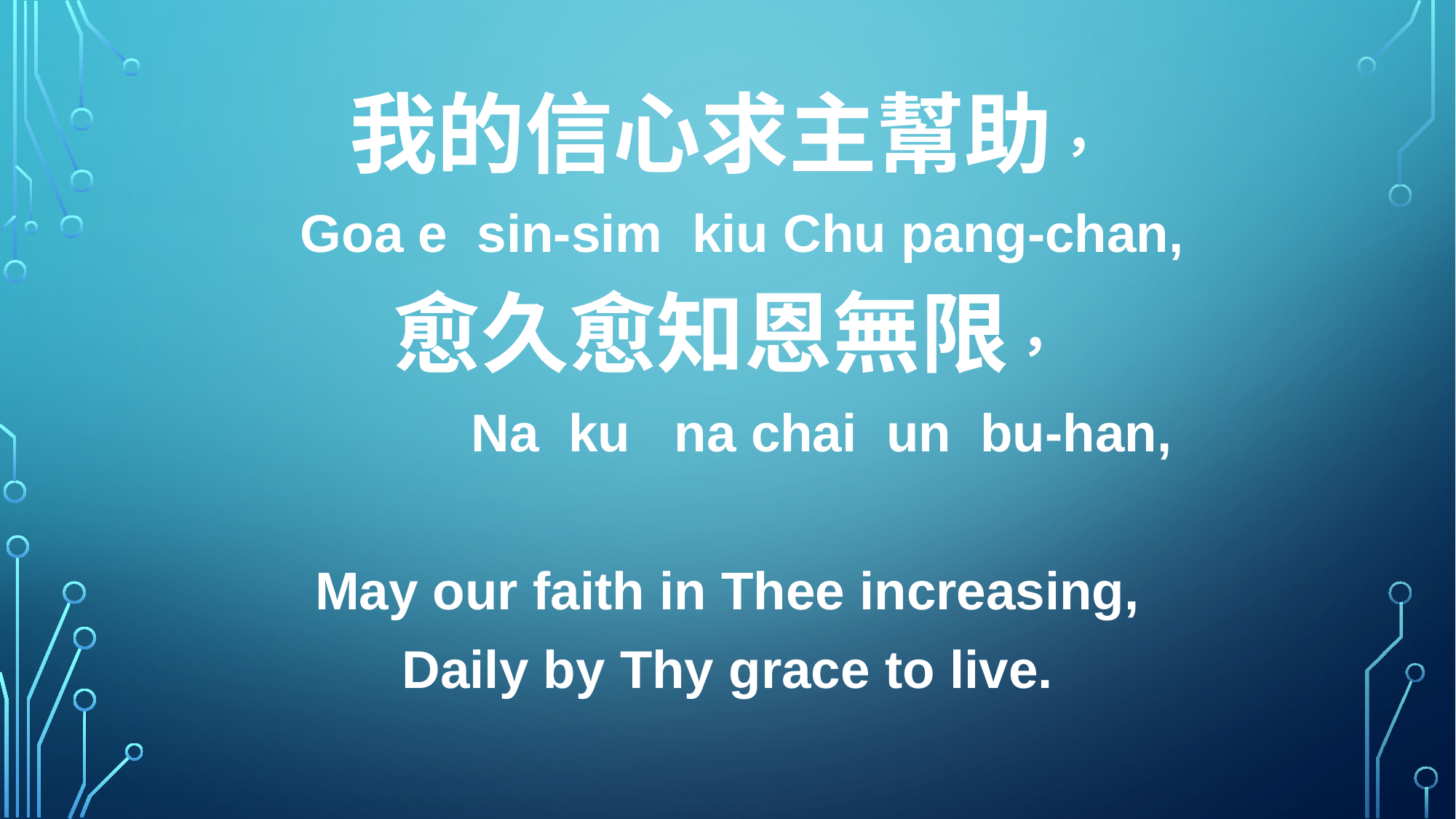

我的信心求主幫助，
  Goa e  sin-sim  kiu Chu pang-chan,
愈久愈知恩無限，
                    Na  ku   na chai  un  bu-han,

May our faith in Thee increasing,
Daily by Thy grace to live.